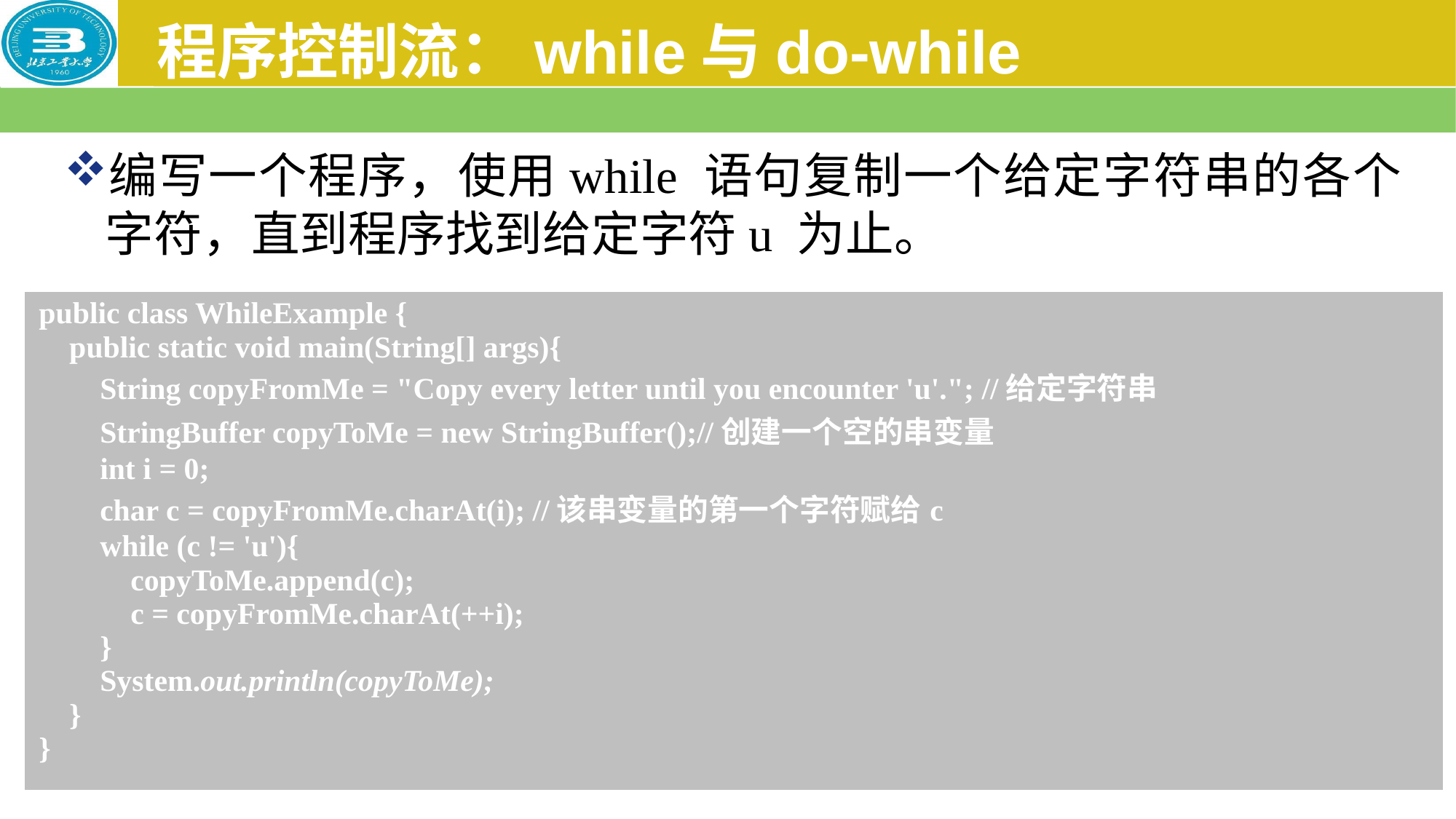

# 程序控制流：while与do-while
编写一个程序，使用while 语句复制一个给定字符串的各个字符，直到程序找到给定字符u 为止。
| public class WhileExample { public static void main(String[] args){ String copyFromMe = "Copy every letter until you encounter 'u'."; //给定字符串 StringBuffer copyToMe = new StringBuffer();//创建一个空的串变量 int i = 0; char c = copyFromMe.charAt(i); //该串变量的第一个字符赋给c while (c != 'u'){ copyToMe.append(c); c = copyFromMe.charAt(++i); } System.out.println(copyToMe); } } |
| --- |